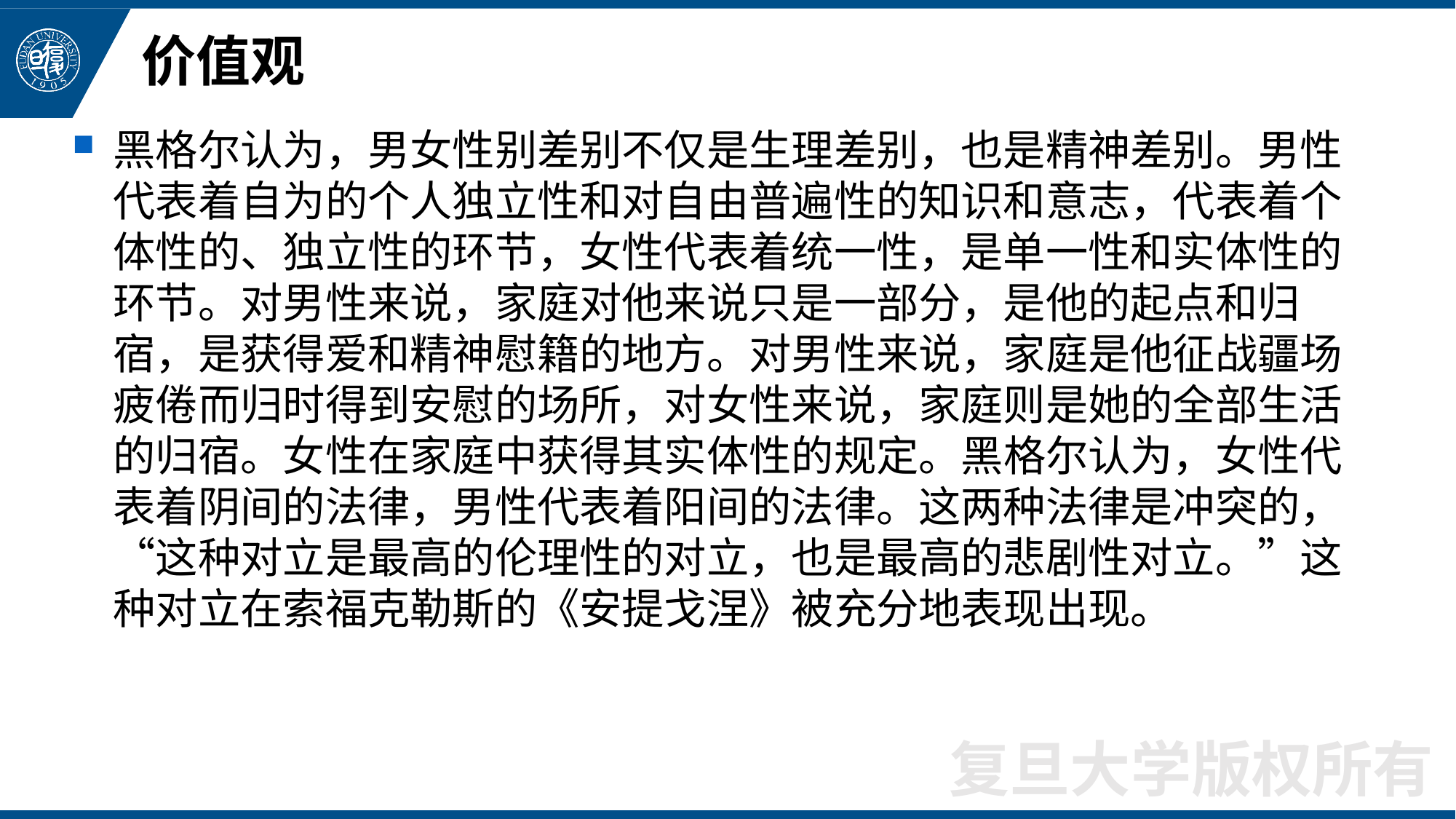

# 价值观
黑格尔认为，男女性别差别不仅是生理差别，也是精神差别。男性代表着自为的个人独立性和对自由普遍性的知识和意志，代表着个体性的、独立性的环节，女性代表着统一性，是单一性和实体性的环节。对男性来说，家庭对他来说只是一部分，是他的起点和归宿，是获得爱和精神慰籍的地方。对男性来说，家庭是他征战疆场疲倦而归时得到安慰的场所，对女性来说，家庭则是她的全部生活的归宿。女性在家庭中获得其实体性的规定。黑格尔认为，女性代表着阴间的法律，男性代表着阳间的法律。这两种法律是冲突的，“这种对立是最高的伦理性的对立，也是最高的悲剧性对立。”这种对立在索福克勒斯的《安提戈涅》被充分地表现出现。